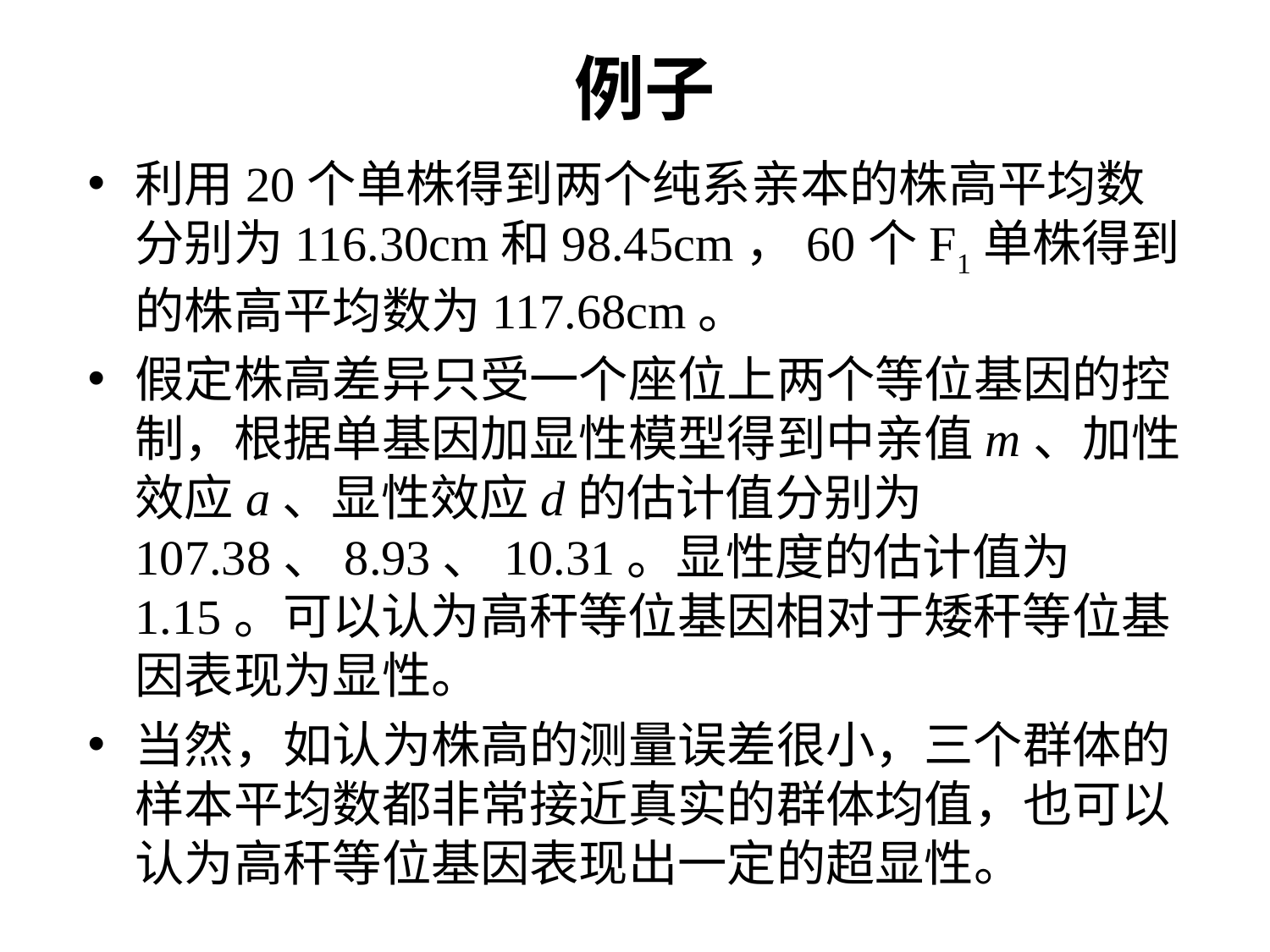

# 例子
利用20个单株得到两个纯系亲本的株高平均数分别为116.30cm和98.45cm，60个F1单株得到的株高平均数为117.68cm。
假定株高差异只受一个座位上两个等位基因的控制，根据单基因加显性模型得到中亲值m、加性效应a、显性效应d的估计值分别为107.38、8.93、10.31。显性度的估计值为1.15。可以认为高秆等位基因相对于矮秆等位基因表现为显性。
当然，如认为株高的测量误差很小，三个群体的样本平均数都非常接近真实的群体均值，也可以认为高秆等位基因表现出一定的超显性。